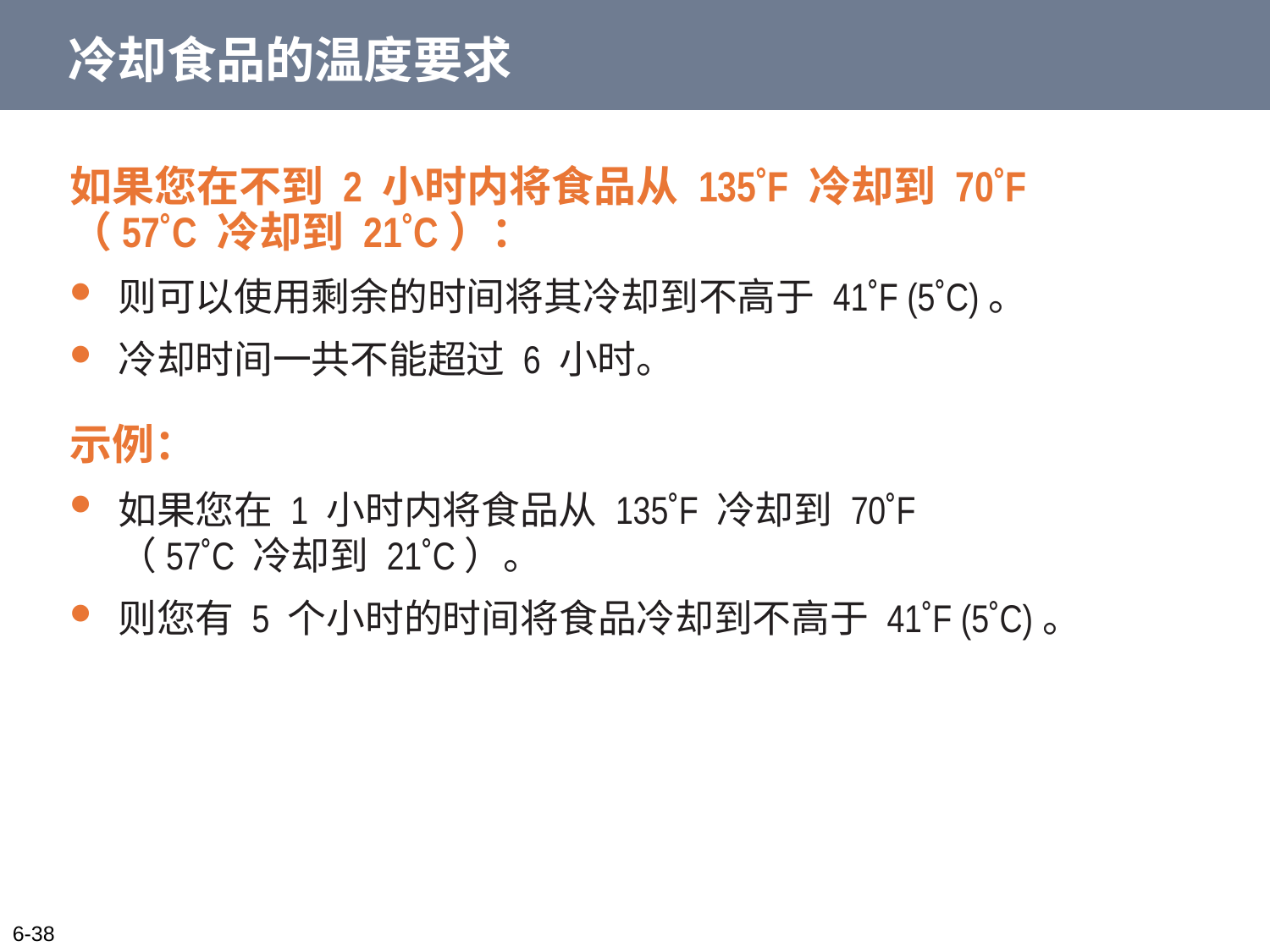

# 冷却食品的温度要求
如果您在不到 2 小时内将食品从 135˚F 冷却到 70˚F
（57˚C 冷却到 21˚C）：
则可以使用剩余的时间将其冷却到不高于 41˚F (5˚C)。
冷却时间一共不能超过 6 小时。
示例：
如果您在 1 小时内将食品从 135˚F 冷却到 70˚F
（57˚C 冷却到 21˚C）。
则您有 5 个小时的时间将食品冷却到不高于 41˚F (5˚C)。

6-38